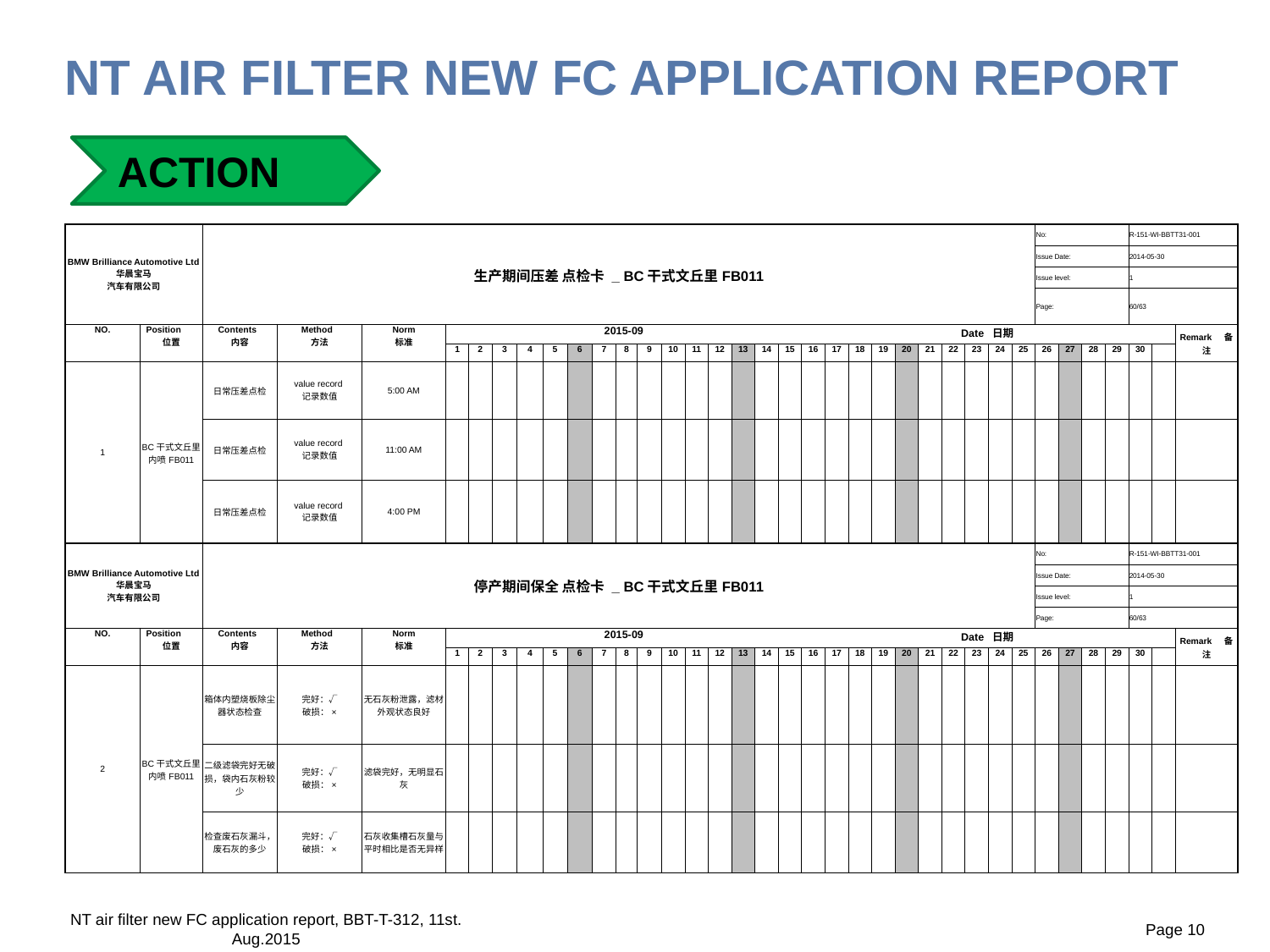

NT air filter new fc application report
ACTION
| BMW Brilliance Automotive Ltd 华晨宝马 汽车有限公司 |  | 生产期间压差 点检卡 \_ BC干式文丘里FB011 |  |  |  |  |  |  |  |  |  |  |  |  |  |  |  |  |  |  |  |  |  |  |  |  |  |  |  | No: |  |  |  | R-151-WI-BBTT31-001 |  |  |
| --- | --- | --- | --- | --- | --- | --- | --- | --- | --- | --- | --- | --- | --- | --- | --- | --- | --- | --- | --- | --- | --- | --- | --- | --- | --- | --- | --- | --- | --- | --- | --- | --- | --- | --- | --- | --- |
|  |  |  |  |  |  |  |  |  |  |  |  |  |  |  |  |  |  |  |  |  |  |  |  |  |  |  |  |  |  | Issue Date: |  |  |  | 2014-05-30 |  |  |
|  |  |  |  |  |  |  |  |  |  |  |  |  |  |  |  |  |  |  |  |  |  |  |  |  |  |  |  |  |  | Issue level: |  |  |  | 1 |  |  |
|  |  |  |  |  |  |  |  |  |  |  |  |  |  |  |  |  |  |  |  |  |  |  |  |  |  |  |  |  |  | Page: |  |  |  | 60/63 |  |  |
| NO. | Position 位置 | Contents 内容 | Method 方法 | Norm 标准 | 2015-09 |  |  |  |  |  |  |  |  |  |  |  |  |  |  | Date 日期 |  |  |  |  |  |  |  |  |  |  |  |  |  |  |  | Remark 备注 |
|  |  |  |  |  | 1 | 2 | 3 | 4 | 5 | 6 | 7 | 8 | 9 | 10 | 11 | 12 | 13 | 14 | 15 | 16 | 17 | 18 | 19 | 20 | 21 | 22 | 23 | 24 | 25 | 26 | 27 | 28 | 29 | 30 |  |  |
| 1 | BC干式文丘里内喷FB011 | 日常压差点检 | value record 记录数值 | 5:00 AM |  |  |  |  |  |  |  |  |  |  |  |  |  |  |  |  |  |  |  |  |  |  |  |  |  |  |  |  |  |  |  |  |
|  |  | 日常压差点检 | value record 记录数值 | 11:00 AM |  |  |  |  |  |  |  |  |  |  |  |  |  |  |  |  |  |  |  |  |  |  |  |  |  |  |  |  |  |  |  |  |
|  |  | 日常压差点检 | value record 记录数值 | 4:00 PM |  |  |  |  |  |  |  |  |  |  |  |  |  |  |  |  |  |  |  |  |  |  |  |  |  |  |  |  |  |  |  |  |
| BMW Brilliance Automotive Ltd 华晨宝马 汽车有限公司 |  | 停产期间保全 点检卡 \_ BC干式文丘里FB011 |  |  |  |  |  |  |  |  |  |  |  |  |  |  |  |  |  |  |  |  |  |  |  |  |  |  |  | No: |  |  |  | R-151-WI-BBTT31-001 |  |  |
|  |  |  |  |  |  |  |  |  |  |  |  |  |  |  |  |  |  |  |  |  |  |  |  |  |  |  |  |  |  | Issue Date: |  |  |  | 2014-05-30 |  |  |
|  |  |  |  |  |  |  |  |  |  |  |  |  |  |  |  |  |  |  |  |  |  |  |  |  |  |  |  |  |  | Issue level: |  |  |  | 1 |  |  |
|  |  |  |  |  |  |  |  |  |  |  |  |  |  |  |  |  |  |  |  |  |  |  |  |  |  |  |  |  |  | Page: |  |  |  | 60/63 |  |  |
| NO. | Position 位置 | Contents 内容 | Method 方法 | Norm 标准 | 2015-09 |  |  |  |  |  |  |  |  |  |  |  |  |  |  | Date 日期 |  |  |  |  |  |  |  |  |  |  |  |  |  |  |  | Remark 备注 |
|  |  |  |  |  | 1 | 2 | 3 | 4 | 5 | 6 | 7 | 8 | 9 | 10 | 11 | 12 | 13 | 14 | 15 | 16 | 17 | 18 | 19 | 20 | 21 | 22 | 23 | 24 | 25 | 26 | 27 | 28 | 29 | 30 |  |  |
| 2 | BC干式文丘里内喷FB011 | 箱体内塑烧板除尘器状态检查 | 完好：√ 破损：× | 无石灰粉泄露，滤材外观状态良好 |  |  |  |  |  |  |  |  |  |  |  |  |  |  |  |  |  |  |  |  |  |  |  |  |  |  |  |  |  |  |  |  |
|  |  | 二级滤袋完好无破损，袋内石灰粉较少 | 完好：√ 破损：× | 滤袋完好，无明显石灰 |  |  |  |  |  |  |  |  |  |  |  |  |  |  |  |  |  |  |  |  |  |  |  |  |  |  |  |  |  |  |  |  |
|  |  | 检查废石灰漏斗，废石灰的多少 | 完好：√ 破损：× | 石灰收集槽石灰量与平时相比是否无异样 |  |  |  |  |  |  |  |  |  |  |  |  |  |  |  |  |  |  |  |  |  |  |  |  |  |  |  |  |  |  |  |  |
NT air filter new FC application report, BBT-T-312, 11st. Aug.2015
Page 10